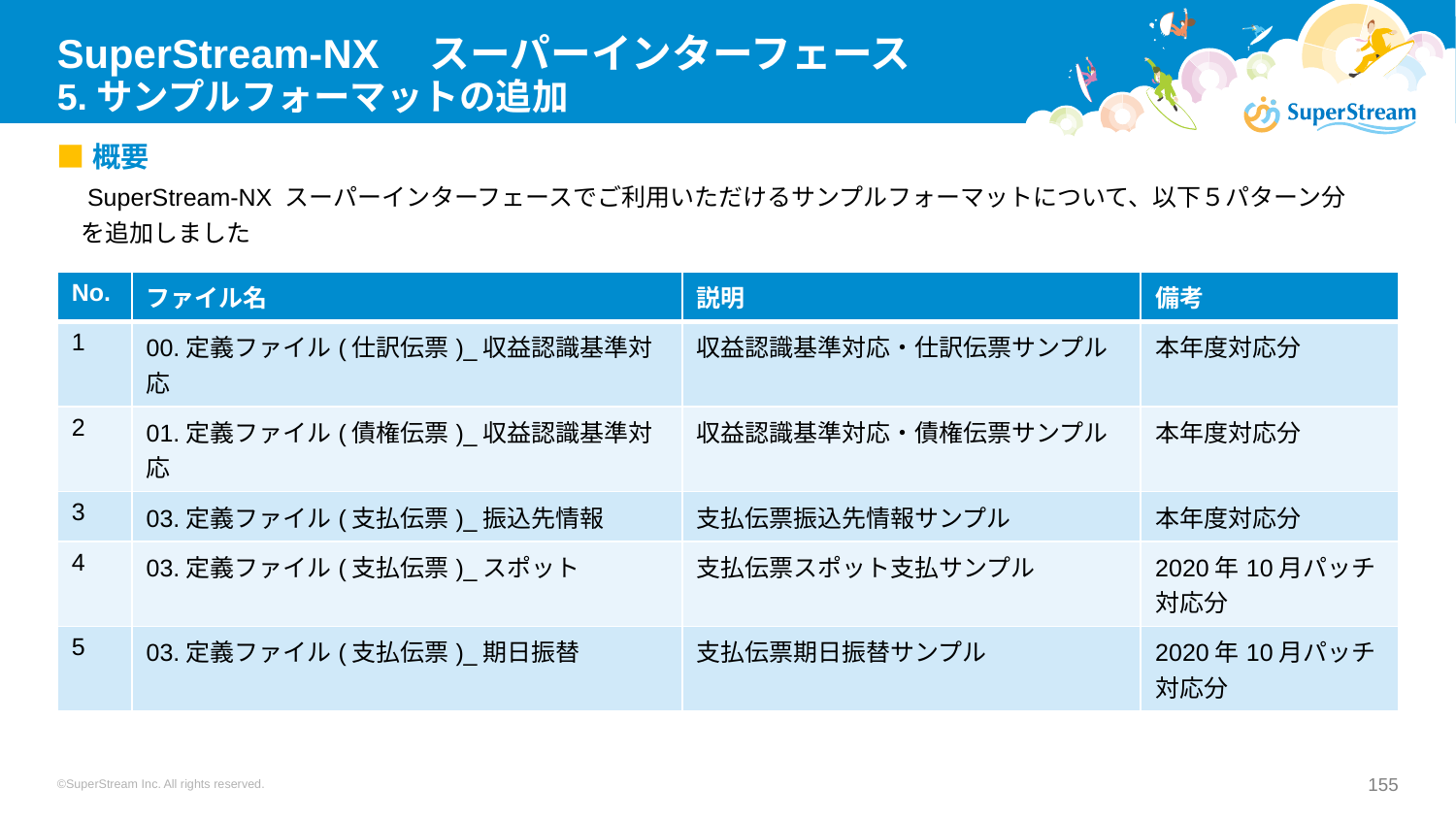

# SuperStream-NX　スーパーインターフェース 5.サンプルフォーマットの追加
■概要
　SuperStream-NX スーパーインターフェースでご利用いただけるサンプルフォーマットについて、以下５パターン分
　を追加しました

| No. | ファイル名 | 説明 | 備考 |
| --- | --- | --- | --- |
| 1 | 00.定義ファイル(仕訳伝票)\_収益認識基準対応 | 収益認識基準対応・仕訳伝票サンプル | 本年度対応分 |
| 2 | 01.定義ファイル(債権伝票)\_収益認識基準対応 | 収益認識基準対応・債権伝票サンプル | 本年度対応分 |
| 3 | 03.定義ファイル(支払伝票)\_振込先情報 | 支払伝票振込先情報サンプル | 本年度対応分 |
| 4 | 03.定義ファイル(支払伝票)\_スポット | 支払伝票スポット支払サンプル | 2020年10月パッチ対応分 |
| 5 | 03.定義ファイル(支払伝票)\_期日振替 | 支払伝票期日振替サンプル | 2020年10月パッチ対応分 |
©SuperStream Inc. All rights reserved.
155